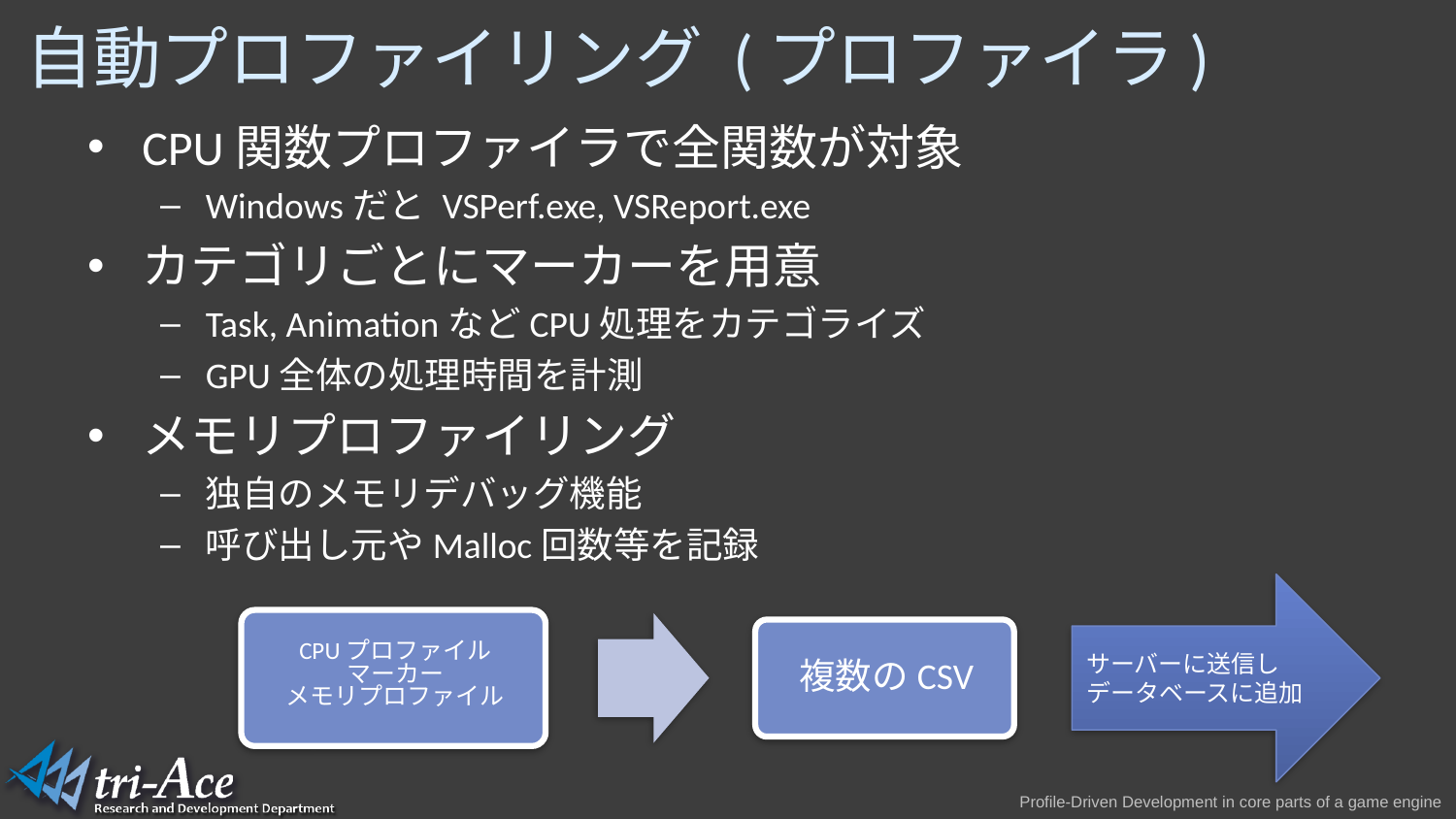

# 自動プロファイリング (プロファイラ)
CPU関数プロファイラで全関数が対象
Windowsだと VSPerf.exe, VSReport.exe
カテゴリごとにマーカーを用意
Task, AnimationなどCPU処理をカテゴライズ
GPU全体の処理時間を計測
メモリプロファイリング
独自のメモリデバッグ機能
呼び出し元やMalloc回数等を記録

サーバーに送信し
データベースに追加
CPUプロファイル
マーカー
メモリプロファイル

複数のCSV